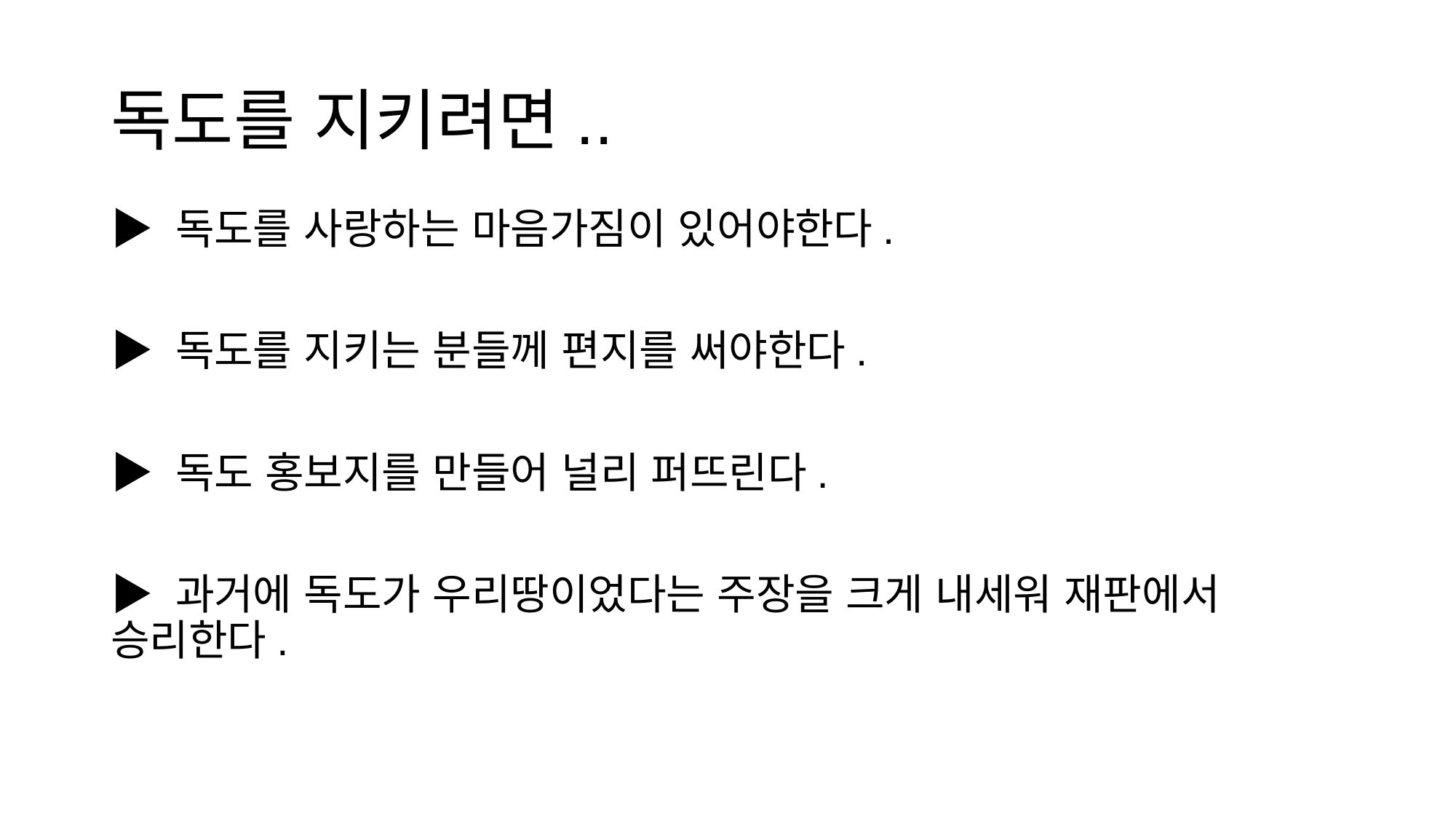

# 독도를 지키려면..
▶ 독도를 사랑하는 마음가짐이 있어야한다.

▶ 독도를 지키는 분들께 편지를 써야한다.

▶ 독도 홍보지를 만들어 널리 퍼뜨린다.

▶ 과거에 독도가 우리땅이었다는 주장을 크게 내세워 재판에서 승리한다.